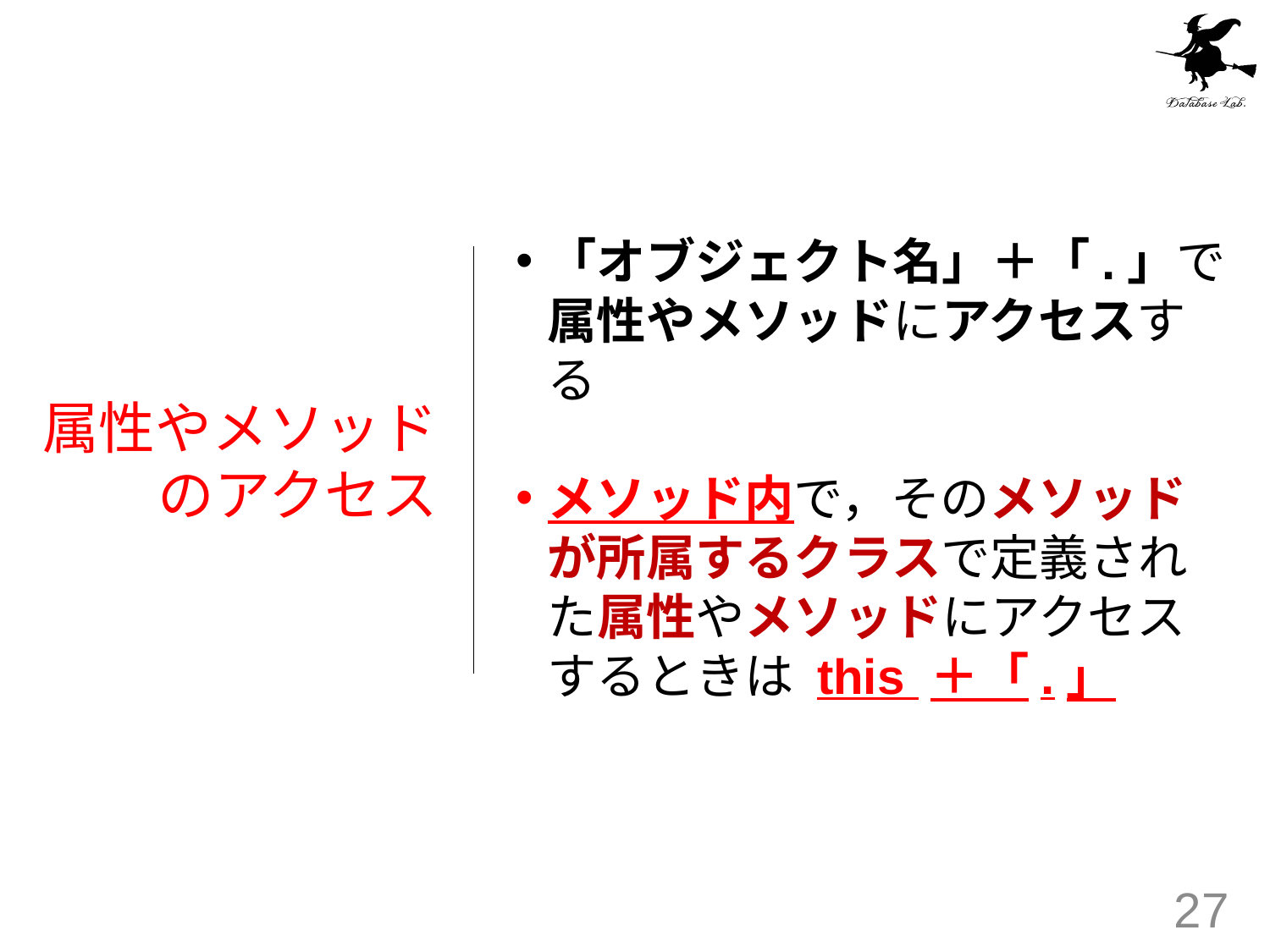

「オブジェクト名」＋「.」で属性やメソッドにアクセスする

メソッド内で，そのメソッドが所属するクラスで定義された属性やメソッドにアクセスするときは this ＋「.」

# 属性やメソッドのアクセス
27